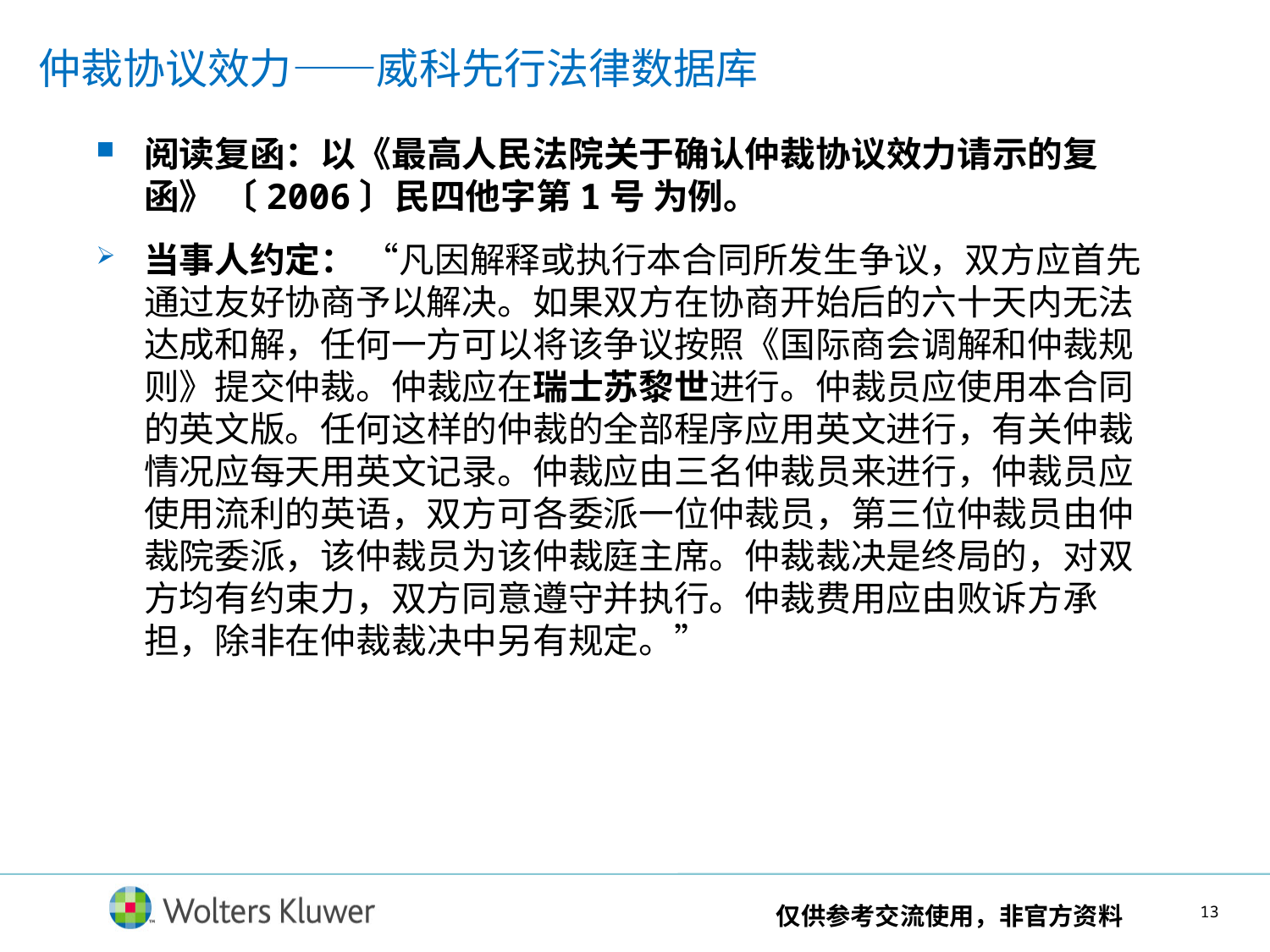

仲裁协议效力——威科先行法律数据库
阅读复函：以《最高人民法院关于确认仲裁协议效力请示的复函》 〔2006〕民四他字第1号 为例。
当事人约定： “凡因解释或执行本合同所发生争议，双方应首先通过友好协商予以解决。如果双方在协商开始后的六十天内无法达成和解，任何一方可以将该争议按照《国际商会调解和仲裁规则》提交仲裁。仲裁应在瑞士苏黎世进行。仲裁员应使用本合同的英文版。任何这样的仲裁的全部程序应用英文进行，有关仲裁情况应每天用英文记录。仲裁应由三名仲裁员来进行，仲裁员应使用流利的英语，双方可各委派一位仲裁员，第三位仲裁员由仲裁院委派，该仲裁员为该仲裁庭主席。仲裁裁决是终局的，对双方均有约束力，双方同意遵守并执行。仲裁费用应由败诉方承担，除非在仲裁裁决中另有规定。”

仅供参考交流使用，非官方资料
13